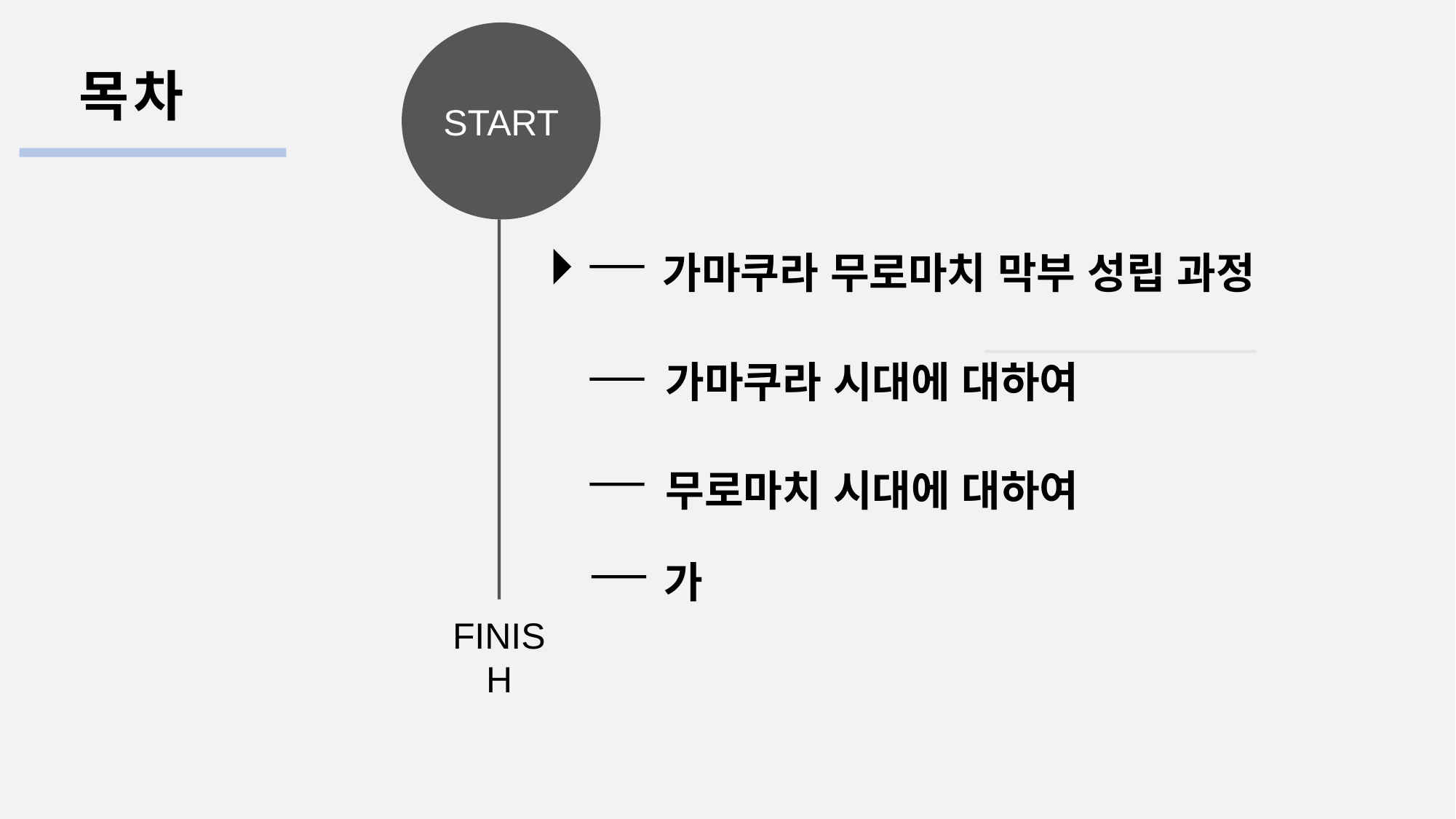

START

목차

가마쿠라 무로마치 막부 성립 과정

가마쿠라 시대에 대하여

무로마치 시대에 대하여

가

FINISH